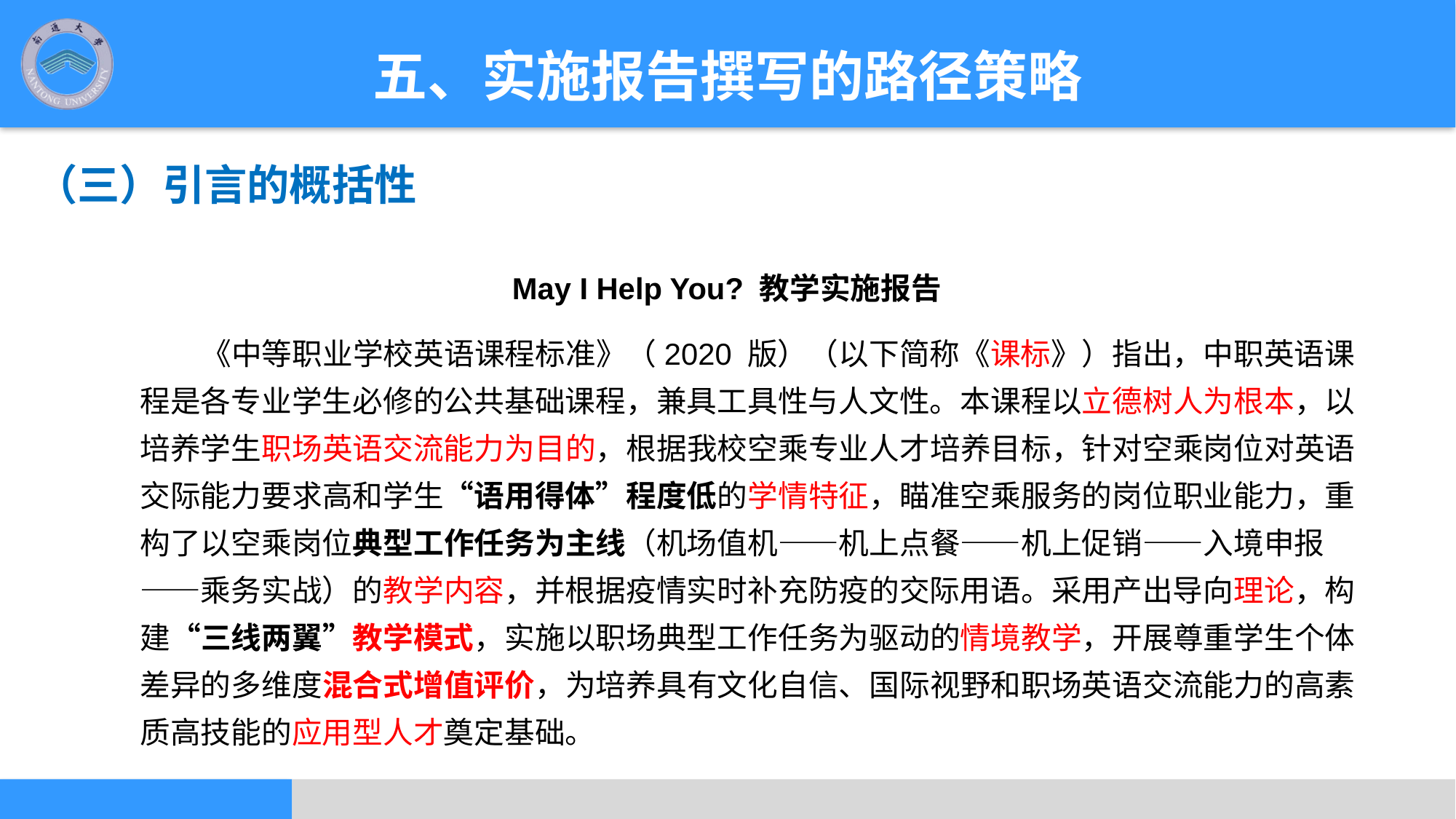

五、实施报告撰写的路径策略
（三）引言的概括性
May I Help You? 教学实施报告
        《中等职业学校英语课程标准》（2020 版）（以下简称《课标》）指出，中职英语课程是各专业学生必修的公共基础课程，兼具工具性与人文性。本课程以立德树人为根本，以培养学生职场英语交流能力为目的，根据我校空乘专业人才培养目标，针对空乘岗位对英语交际能力要求高和学生“语用得体”程度低的学情特征，瞄准空乘服务的岗位职业能力，重构了以空乘岗位典型工作任务为主线（机场值机——机上点餐——机上促销——入境申报——乘务实战）的教学内容，并根据疫情实时补充防疫的交际用语。采用产出导向理论，构建“三线两翼”教学模式，实施以职场典型工作任务为驱动的情境教学，开展尊重学生个体差异的多维度混合式增值评价，为培养具有文化自信、国际视野和职场英语交流能力的高素质高技能的应用型人才奠定基础。